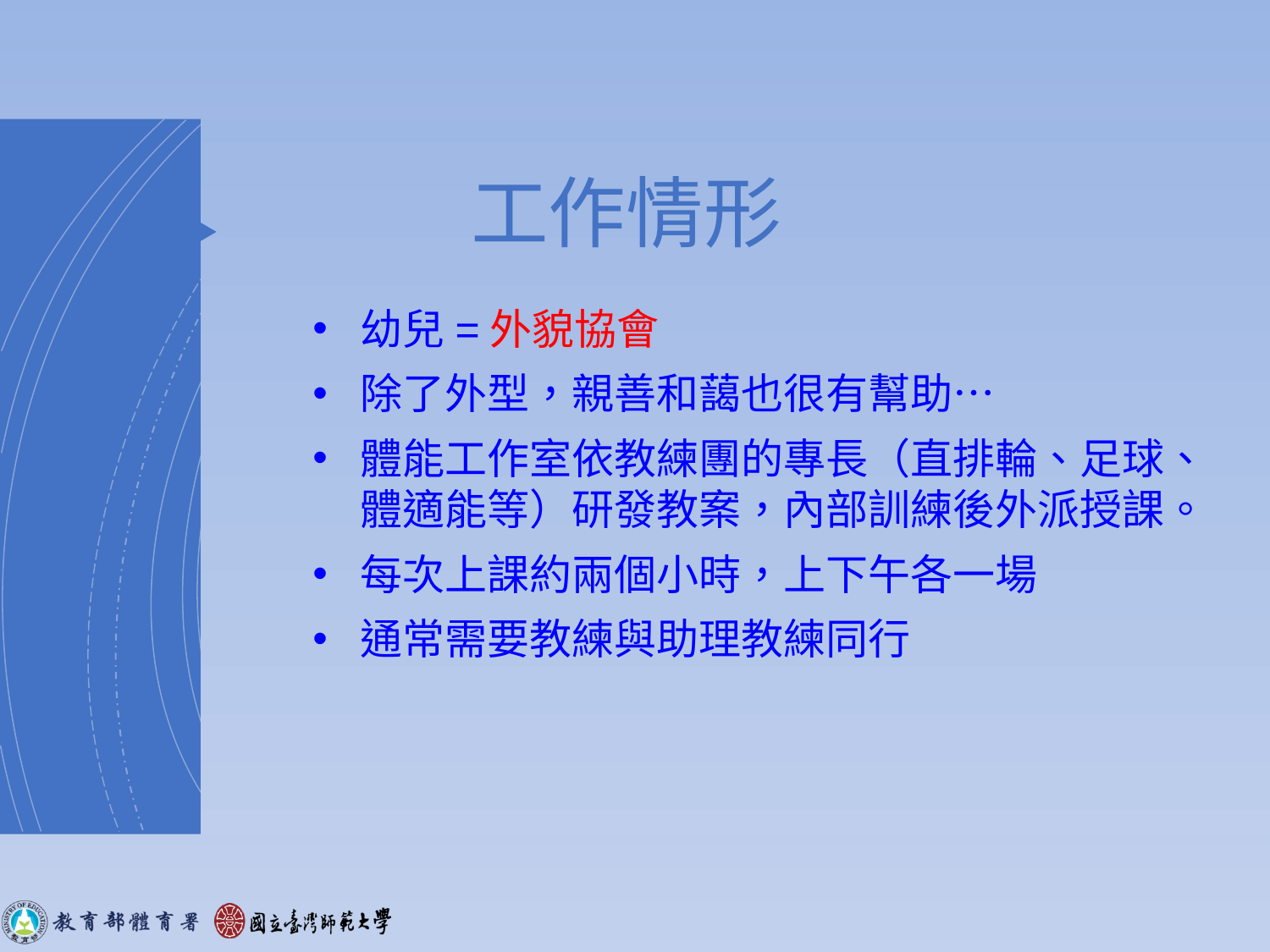

# 工作情形

幼兒=外貌協會
除了外型，親善和藹也很有幫助…
體能工作室依教練團的專長（直排輪、足球、體適能等）研發教案，內部訓練後外派授課。
每次上課約兩個小時，上下午各一場
通常需要教練與助理教練同行